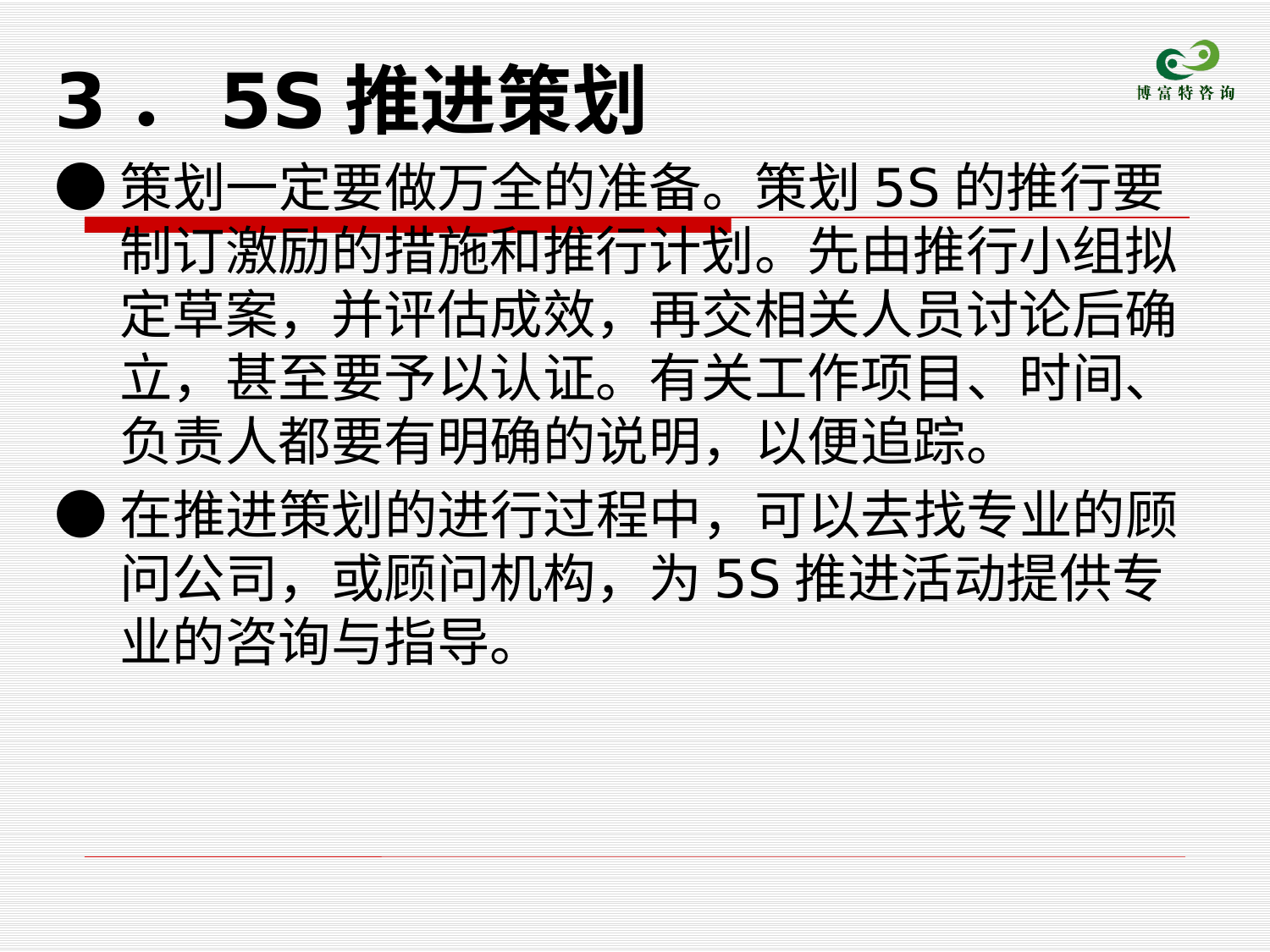

3．5S推进策划
●策划一定要做万全的准备。策划5S的推行要制订激励的措施和推行计划。先由推行小组拟定草案，并评估成效，再交相关人员讨论后确立，甚至要予以认证。有关工作项目、时间、负责人都要有明确的说明，以便追踪。
●在推进策划的进行过程中，可以去找专业的顾问公司，或顾问机构，为5S推进活动提供专业的咨询与指导。
415